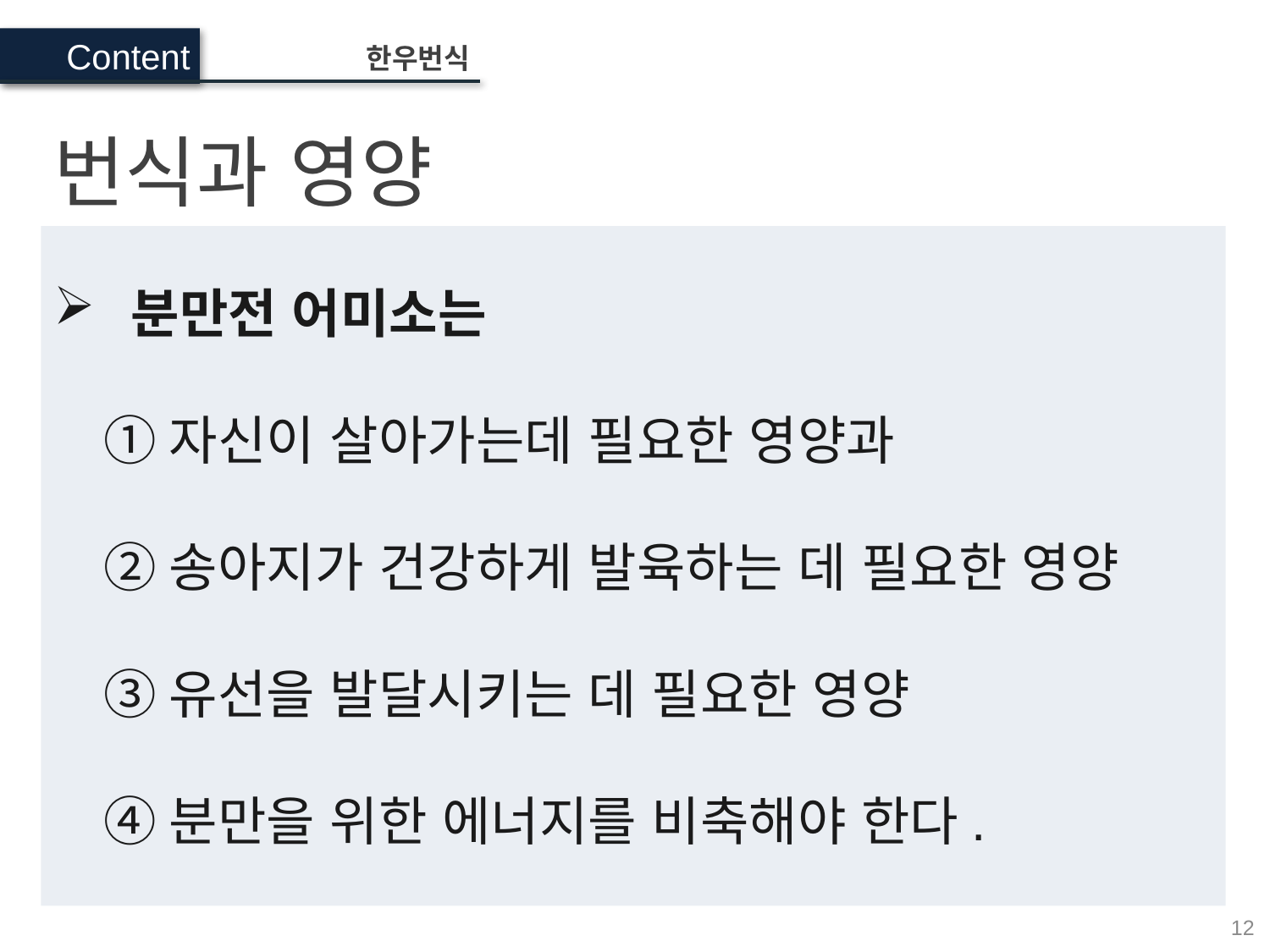

Content
한우번식
번식과 영양
 분만전 어미소는
①자신이 살아가는데 필요한 영양과
②송아지가 건강하게 발육하는 데 필요한 영양
③유선을 발달시키는 데 필요한 영양
④분만을 위한 에너지를 비축해야 한다.

12